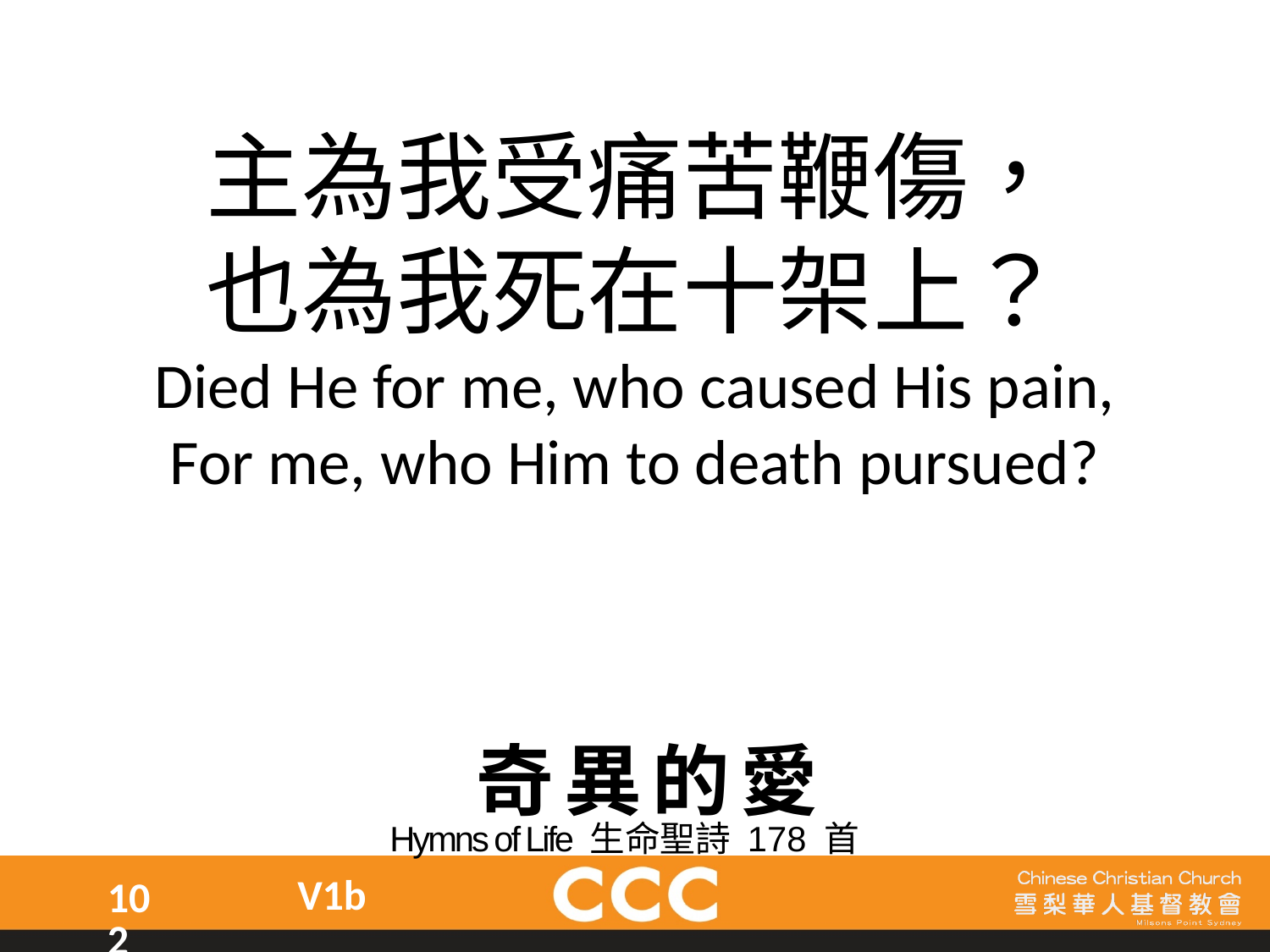

主為我受痛苦鞭傷，
也為我死在十架上？
Died He for me, who caused His pain,
For me, who Him to death pursued?
奇異的愛
Hymns of Life 生命聖詩 178 首
V1b
102